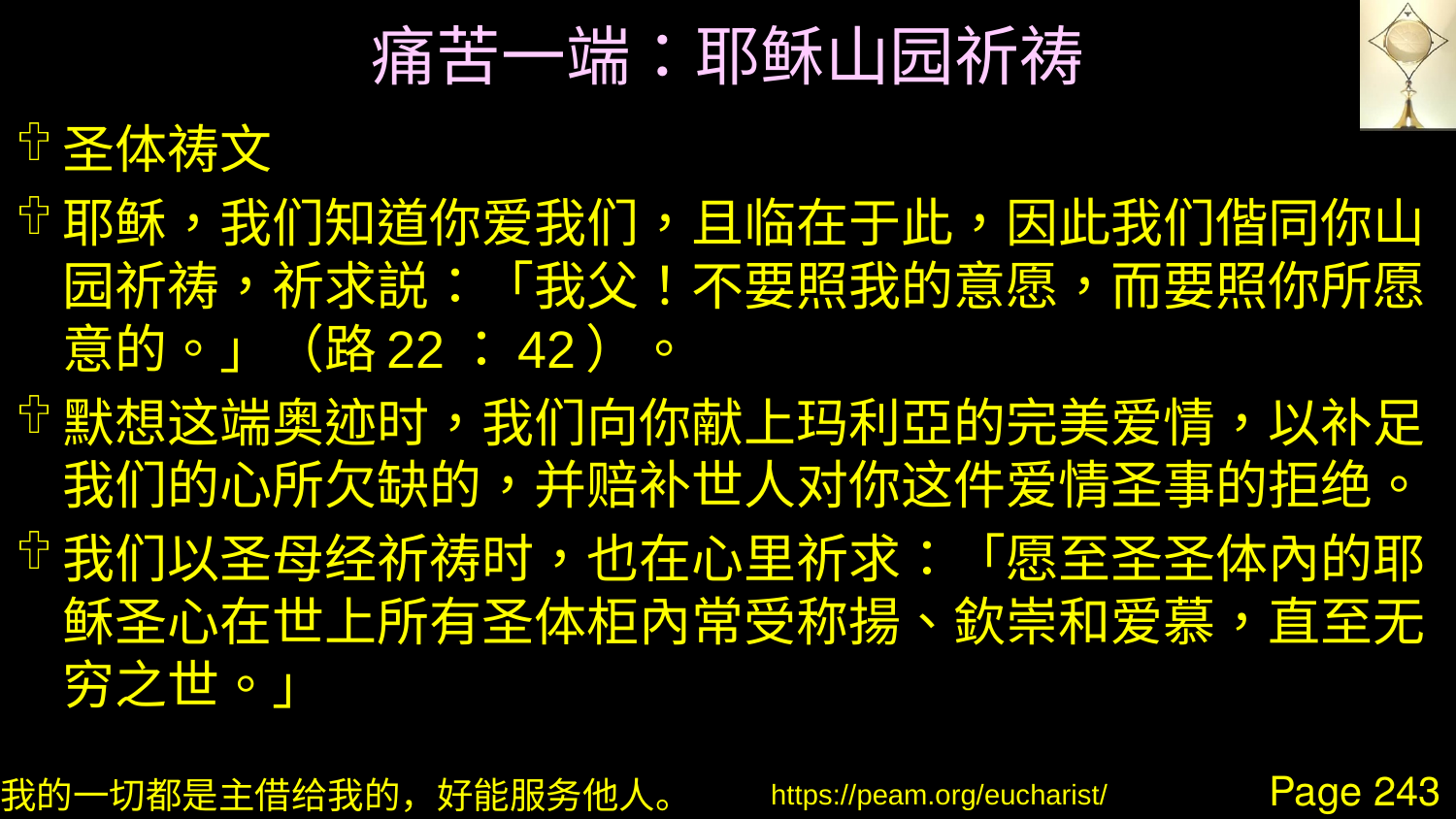

# 痛苦一端：耶稣山园祈祷
圣体祷文
耶稣，我们知道你爱我们，且临在于此，因此我们偕同你山园祈祷，祈求説：「我父！不要照我的意愿，而要照你所愿意的。」（路22：42）。
默想这端奥迹时，我们向你献上玛利亞的完美爱情，以补足我们的心所欠缺的，并赔补世人对你这件爱情圣事的拒绝。
我们以圣母经祈祷时，也在心里祈求：「愿至圣圣体內的耶稣圣心在世上所有圣体柜內常受称揚、欽崇和爱慕，直至无穷之世。」